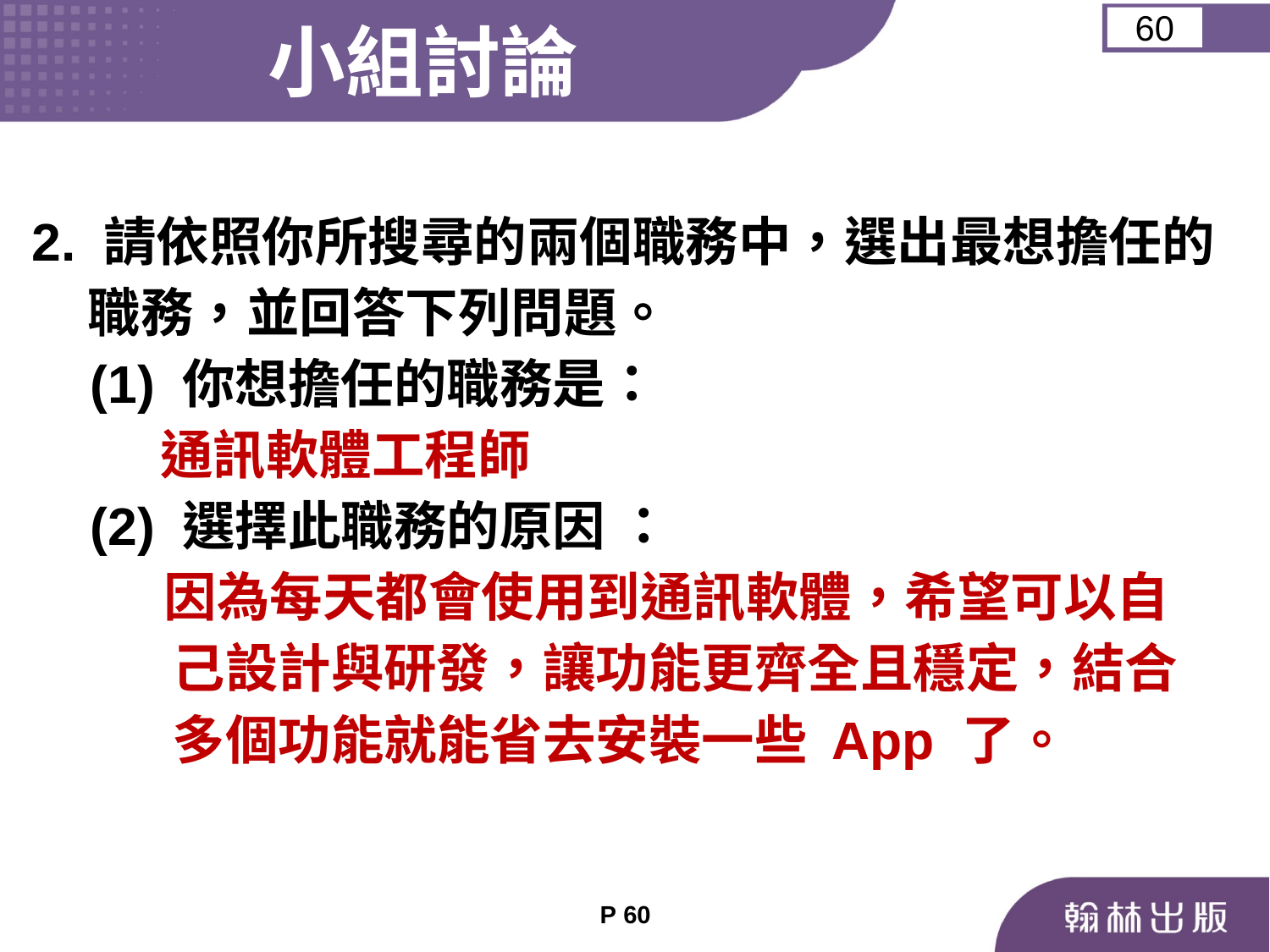

小組討論

60
  2. 請依照你所搜尋的兩個職務中，選出最想擔任的
      職務，並回答下列問題。
      (1) 你想擔任的職務是：
            通訊軟體工程師
      (2) 選擇此職務的原因 ：
　         因為每天都會使用到通訊軟體，希望可以自
             己設計與研發，讓功能更齊全且穩定，結合
             多個功能就能省去安裝一些 App 了。

P 60